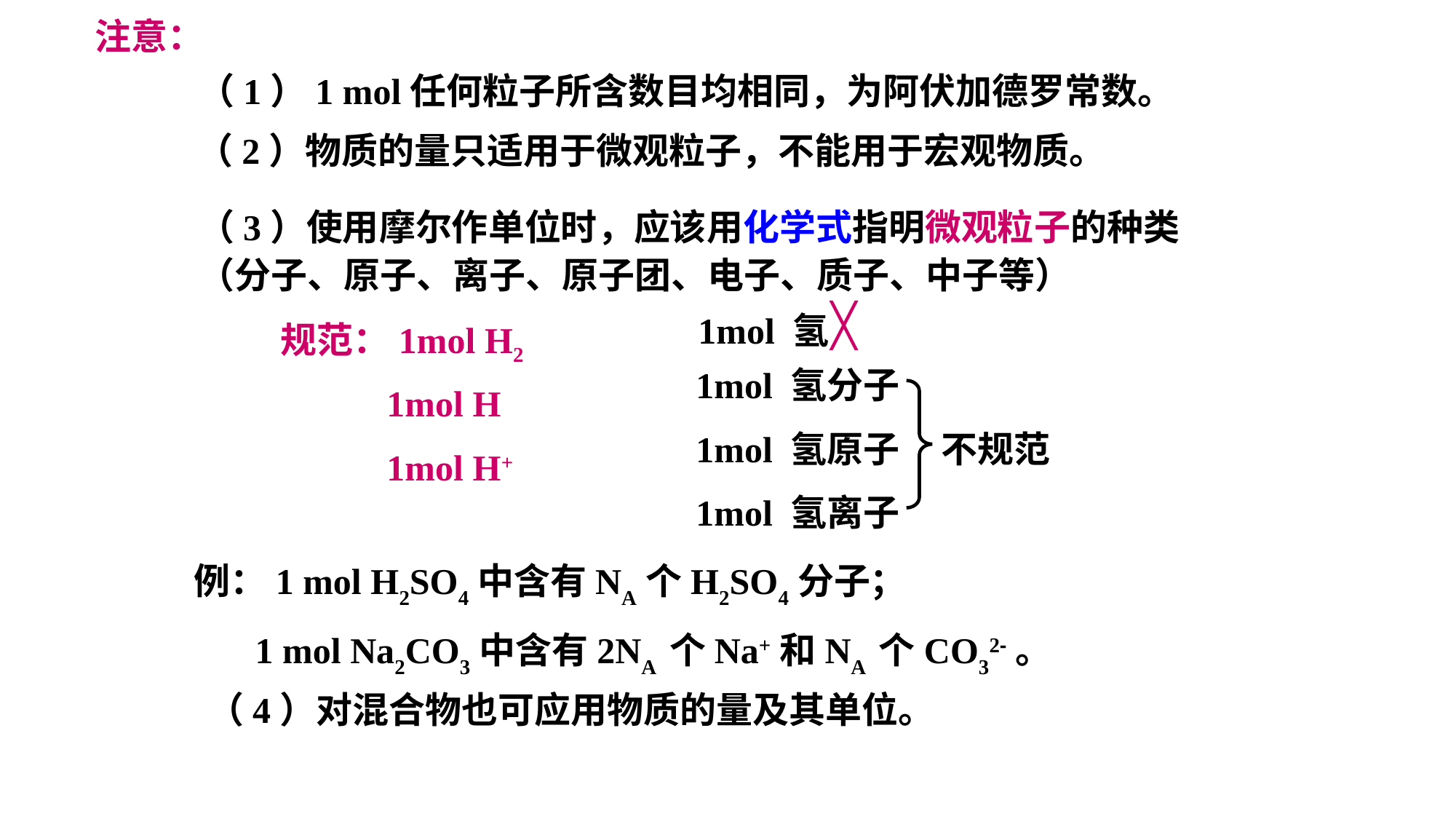

注意：
（1）1 mol任何粒子所含数目均相同，为阿伏加德罗常数。
（2）物质的量只适用于微观粒子，不能用于宏观物质。
（3）使用摩尔作单位时，应该用化学式指明微观粒子的种类
（分子、原子、离子、原子团、电子、质子、中子等）
╳
 1mol 氢
 规范：1mol H2
1mol 氢分子
1mol H

1mol 氢原子
不规范
1mol H+
1mol 氢离子
例：1 mol H2SO4中含有NA个H2SO4分子；
1 mol Na2CO3中含有2NA 个Na+和NA 个CO32-。
（4）对混合物也可应用物质的量及其单位。